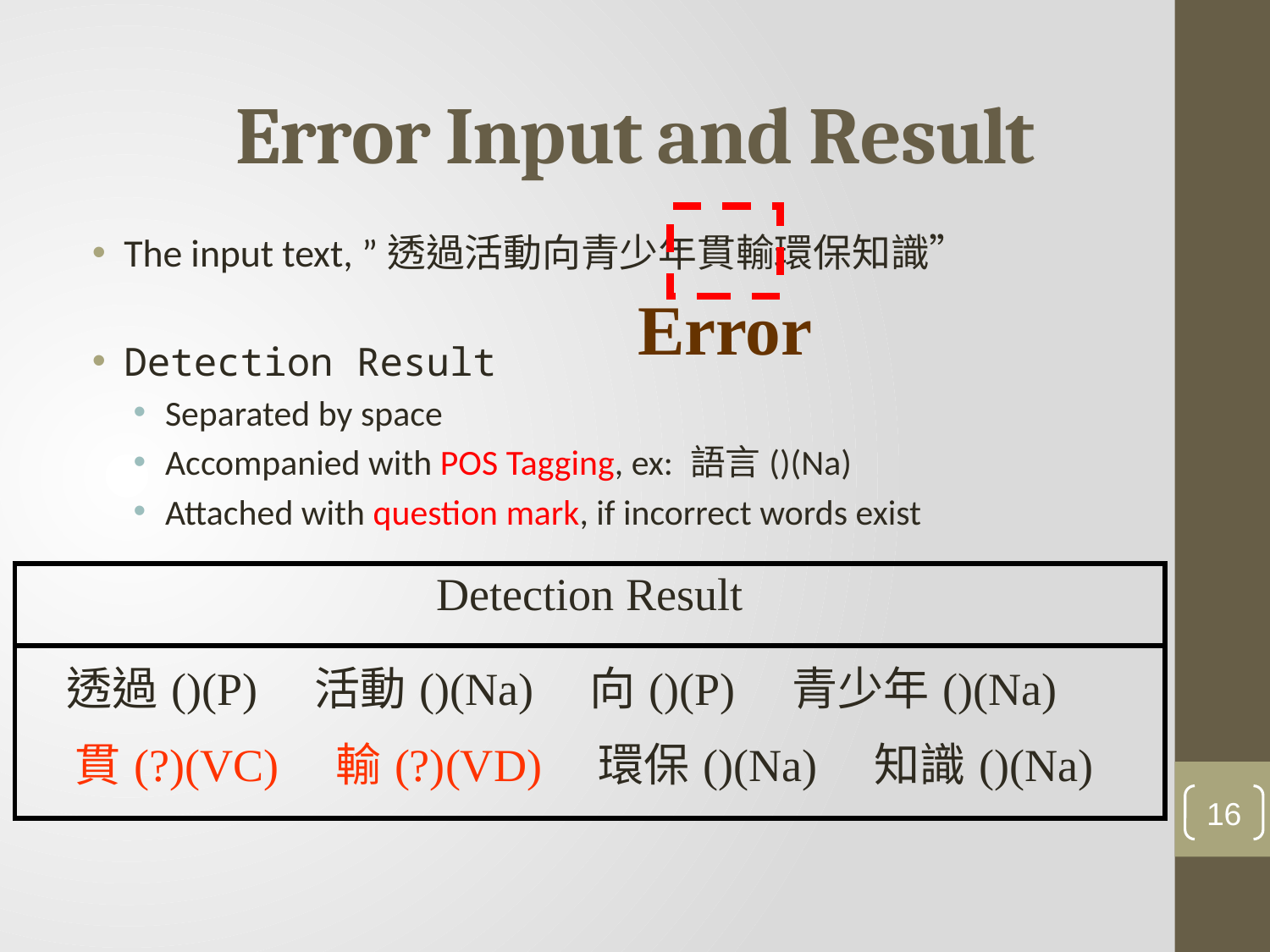

# Error Input and Result

The input text, ”透過活動向青少年貫輸環保知識”

Detection Result
Separated by space
Accompanied with POS Tagging, ex: 語言()(Na)
Attached with question mark, if incorrect words exist
Error
| Detection Result |
| --- |
| 透過()(P)　活動()(Na)　向()(P)　青少年()(Na)　 貫(?)(VC)　輸(?)(VD)　環保()(Na)　知識()(Na) |
16